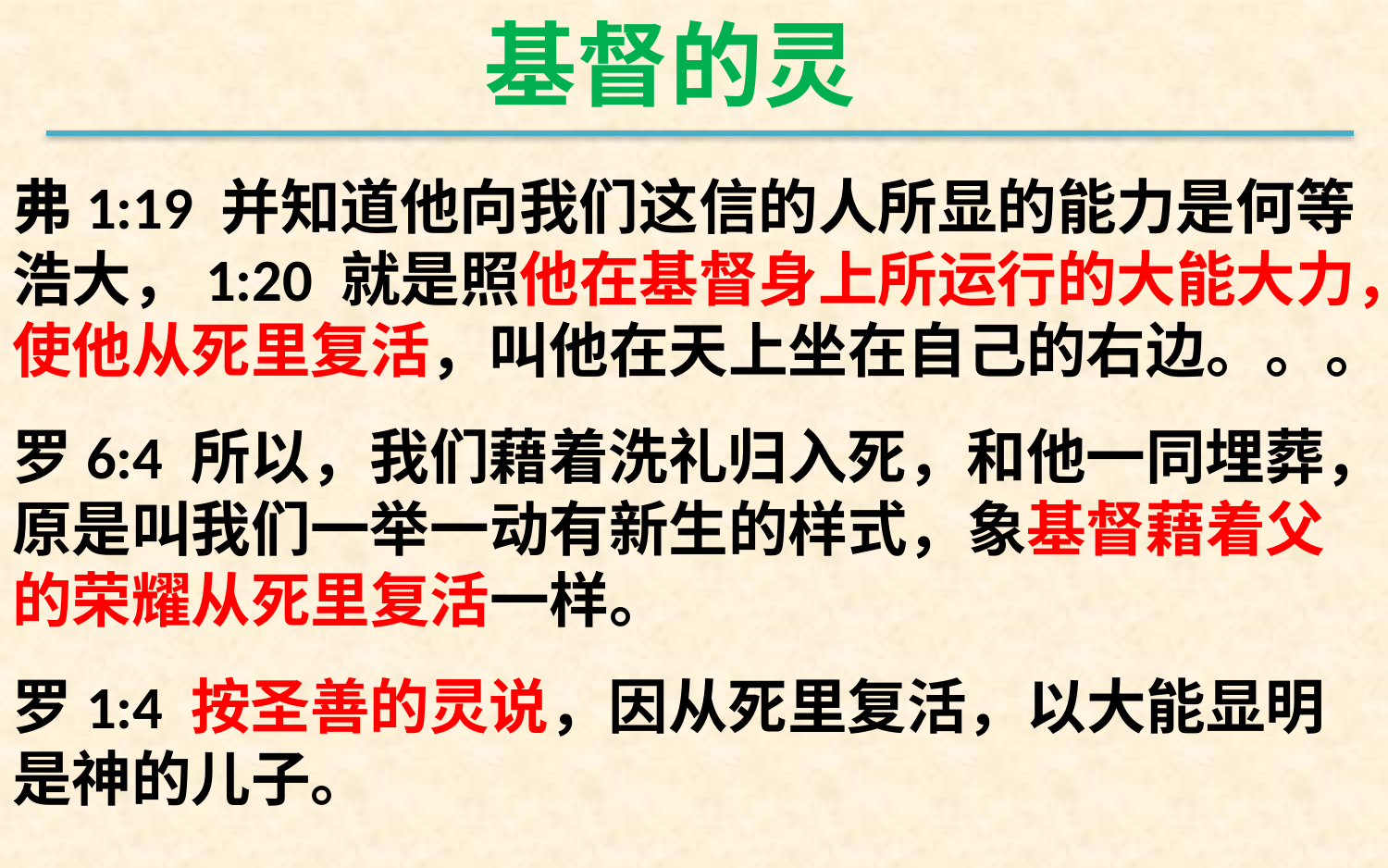

基督的灵
弗1:19 并知道他向我们这信的人所显的能力是何等浩大，1:20 就是照他在基督身上所运行的大能大力，使他从死里复活，叫他在天上坐在自己的右边。。。
罗6:4 所以，我们藉着洗礼归入死，和他一同埋葬，原是叫我们一举一动有新生的样式，象基督藉着父的荣耀从死里复活一样。
罗1:4 按圣善的灵说，因从死里复活，以大能显明是神的儿子。